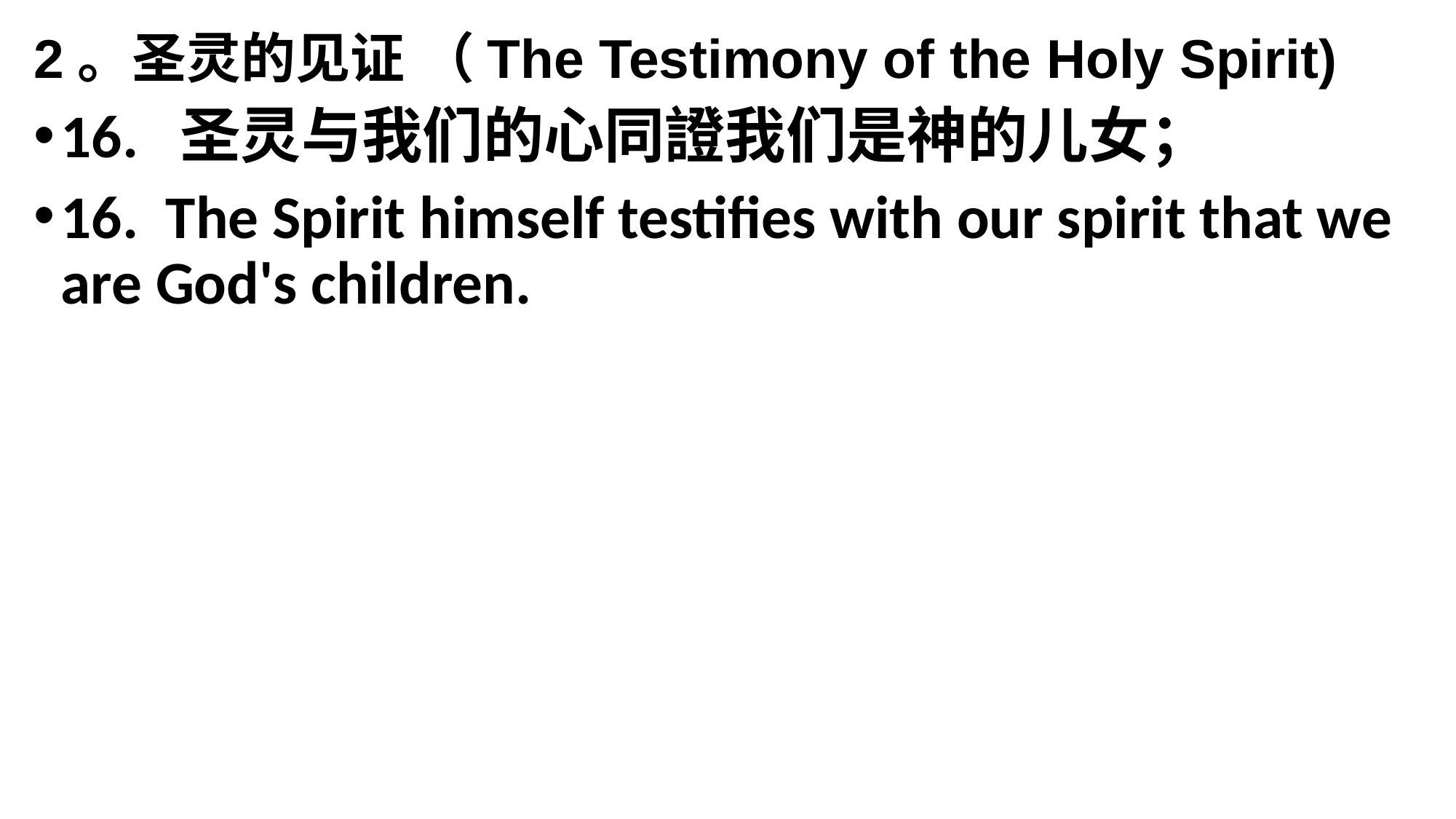

2。圣灵的见证 （The Testimony of the Holy Spirit)
16.  圣灵与我们的心同證我们是神的儿女；
16.  The Spirit himself testifies with our spirit that we are God's children.